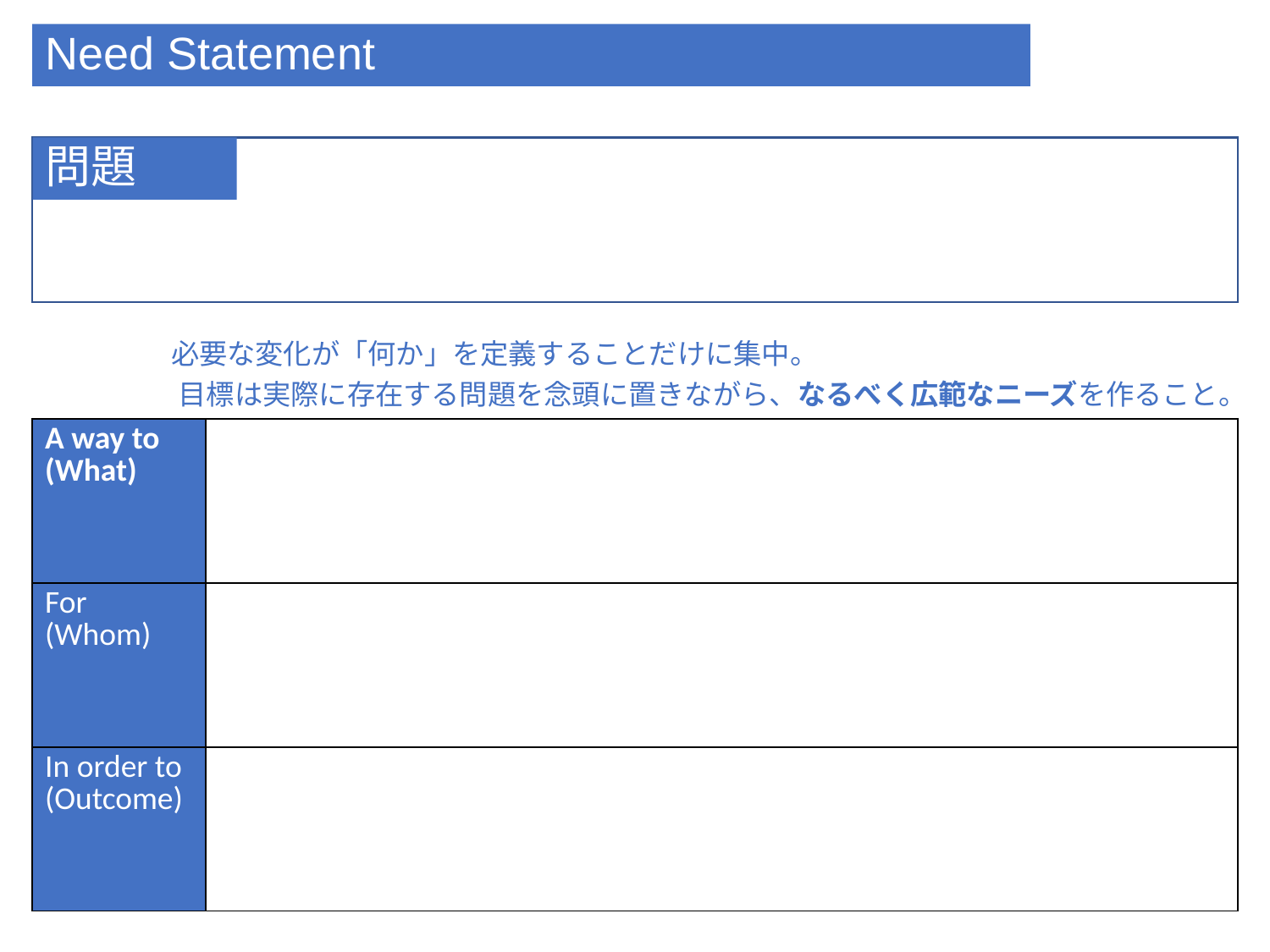

# Need Statement

問題
必要な変化が「何か」を定義することだけに集中。
目標は実際に存在する問題を念頭に置きながら、なるべく広範なニーズを作ること。

| A way to (What) |  |
| --- | --- |
| For (Whom) |  |
| In order to (Outcome) |  |